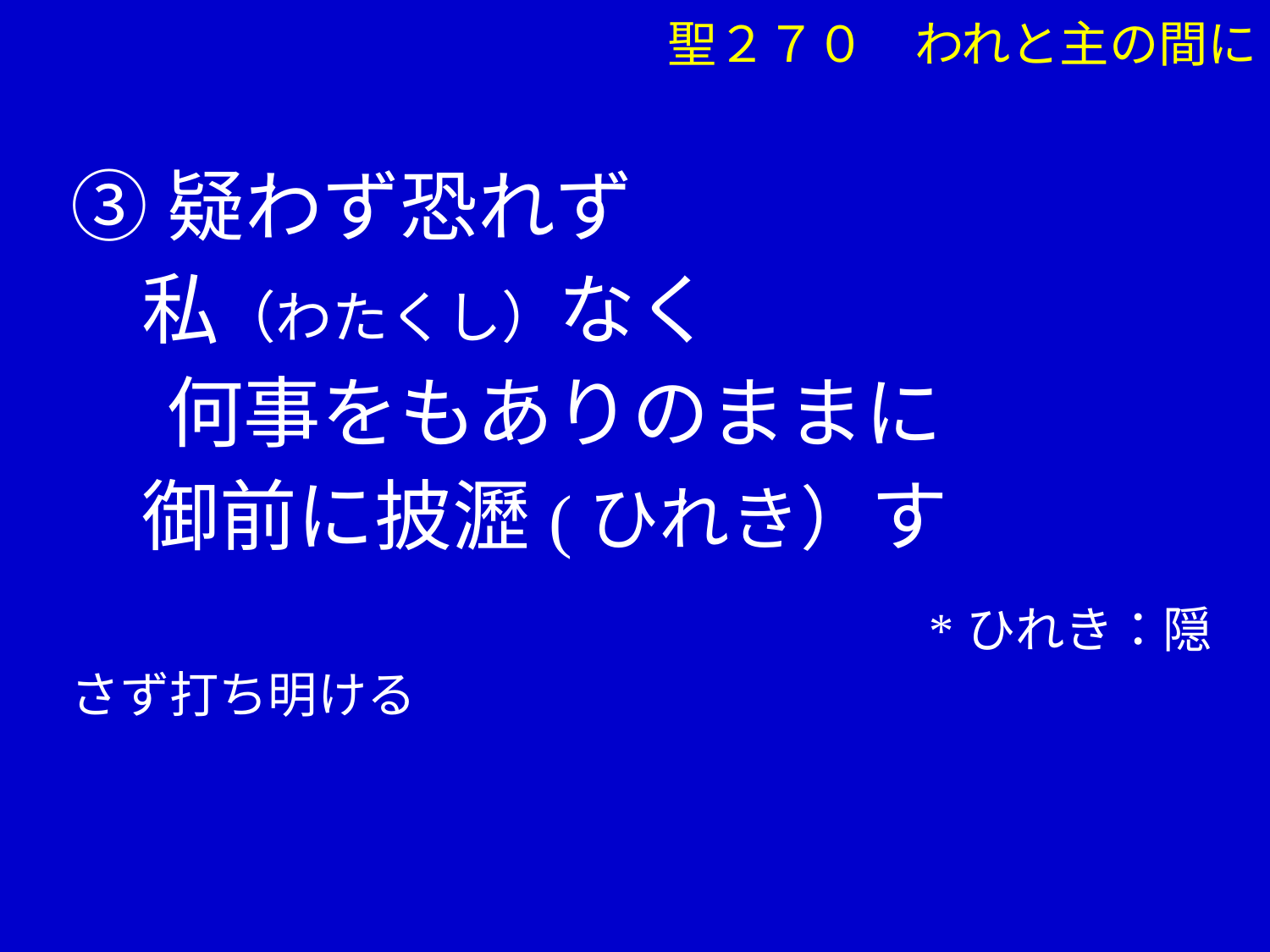

聖２７０　われと主の間に

③疑わず恐れず
   私（わたくし）なく
　 何事をもありのままに
   御前に披瀝(ひれき）す
　　　　　　　　　　       　*ひれき：隠さず打ち明ける